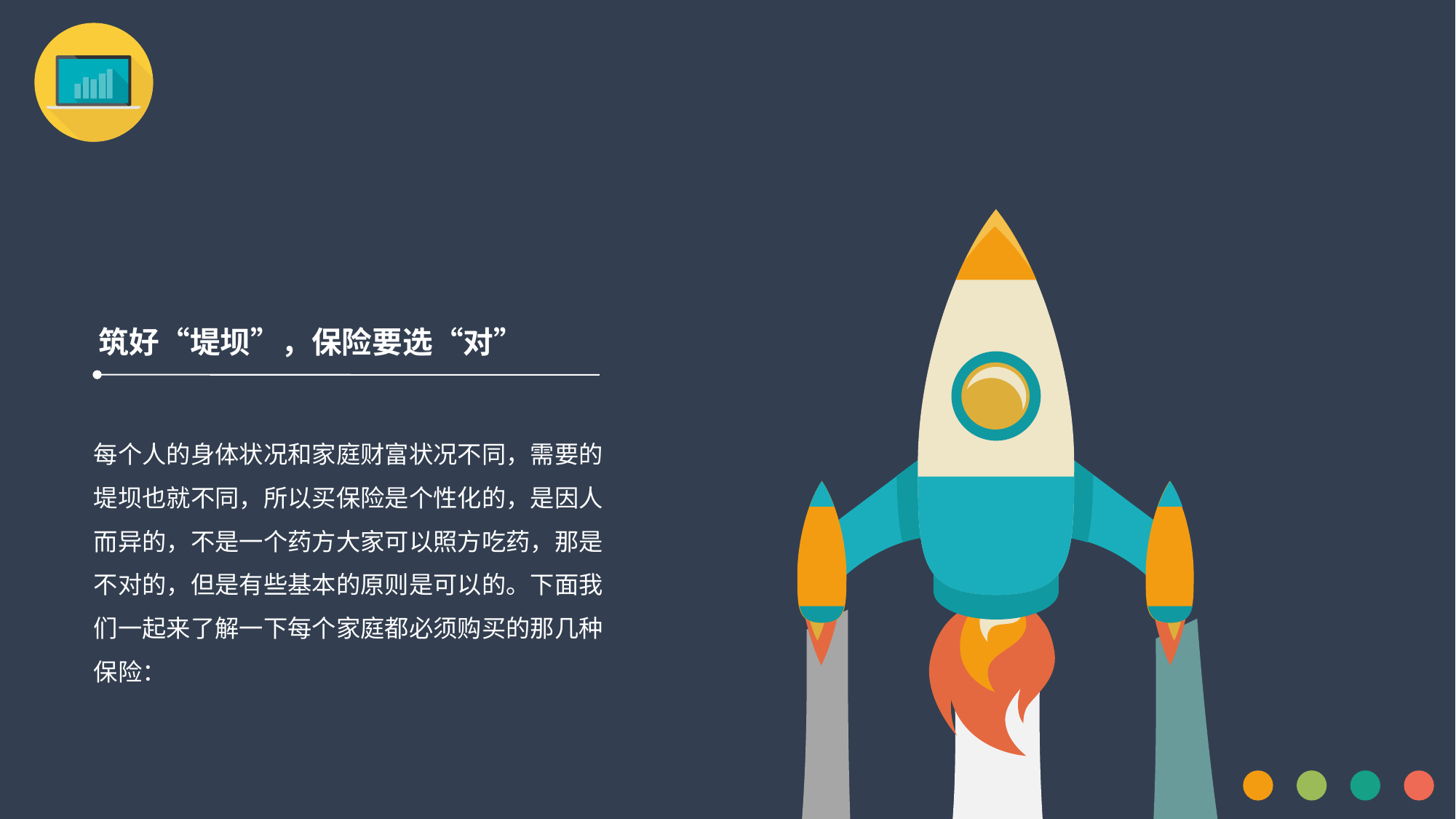

筑好“堤坝”，保险要选“对”
每个人的身体状况和家庭财富状况不同，需要的堤坝也就不同，所以买保险是个性化的，是因人而异的，不是一个药方大家可以照方吃药，那是不对的，但是有些基本的原则是可以的。下面我们一起来了解一下每个家庭都必须购买的那几种保险：